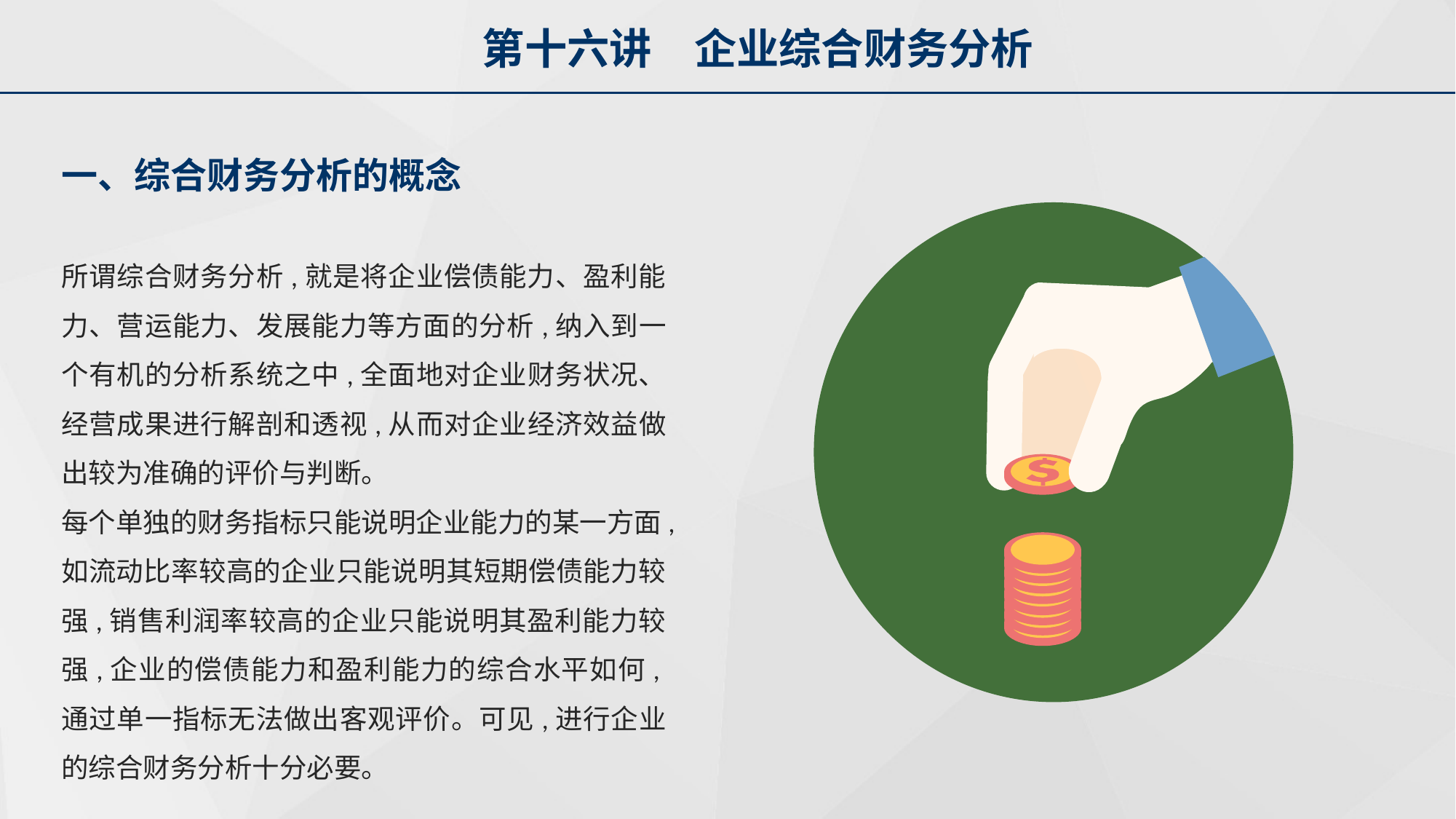

第十六讲　企业综合财务分析
一、综合财务分析的概念

所谓综合财务分析,就是将企业偿债能力、盈利能力、营运能力、发展能力等方面的分析,纳入到一个有机的分析系统之中,全面地对企业财务状况、经营成果进行解剖和透视,从而对企业经济效益做出较为准确的评价与判断。
每个单独的财务指标只能说明企业能力的某一方面,如流动比率较高的企业只能说明其短期偿债能力较强,销售利润率较高的企业只能说明其盈利能力较强,企业的偿债能力和盈利能力的综合水平如何,通过单一指标无法做出客观评价。可见,进行企业的综合财务分析十分必要。